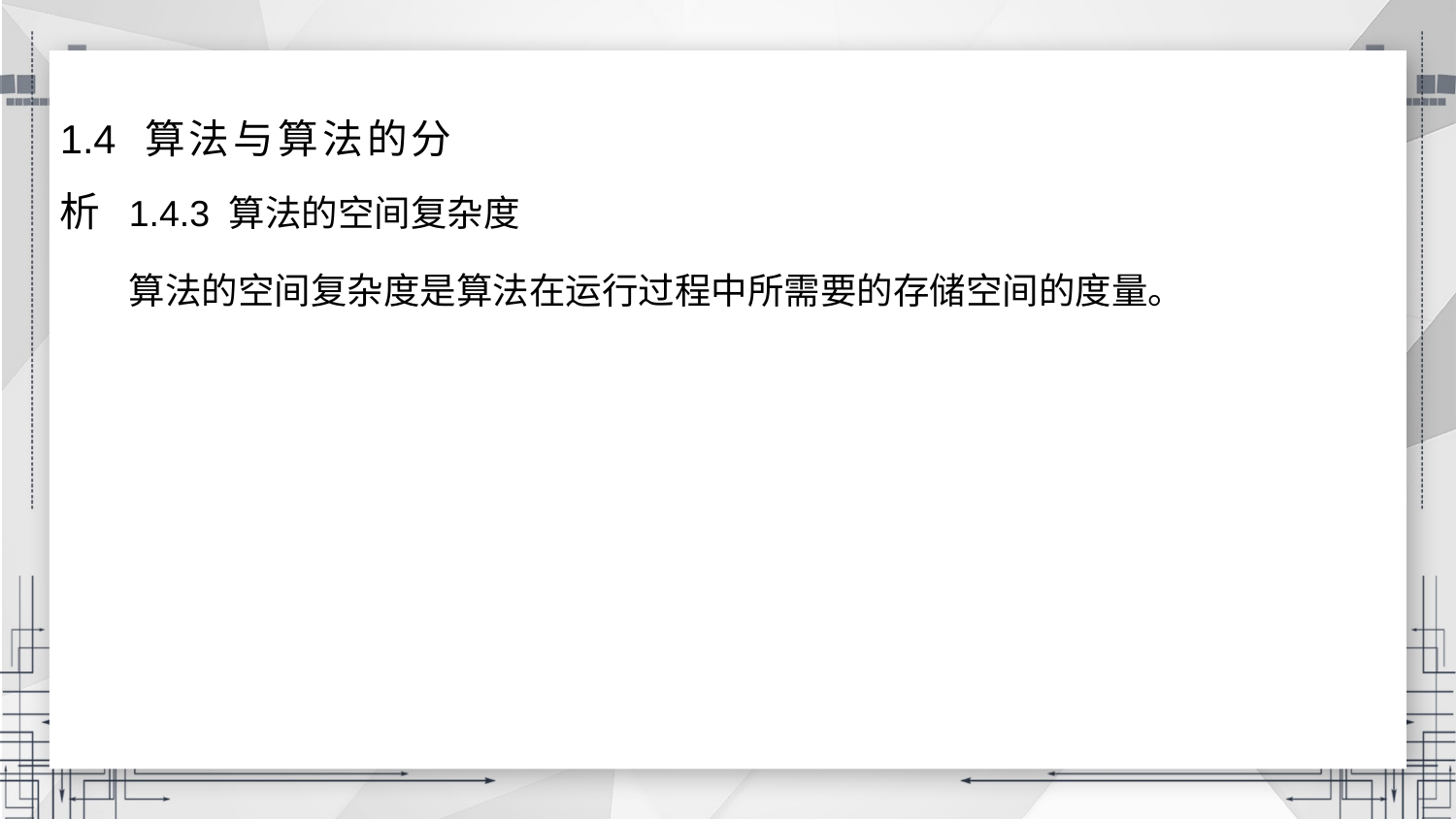

1.4 算法与算法的分析
1.4.3 算法的空间复杂度
算法的空间复杂度是算法在运行过程中所需要的存储空间的度量。